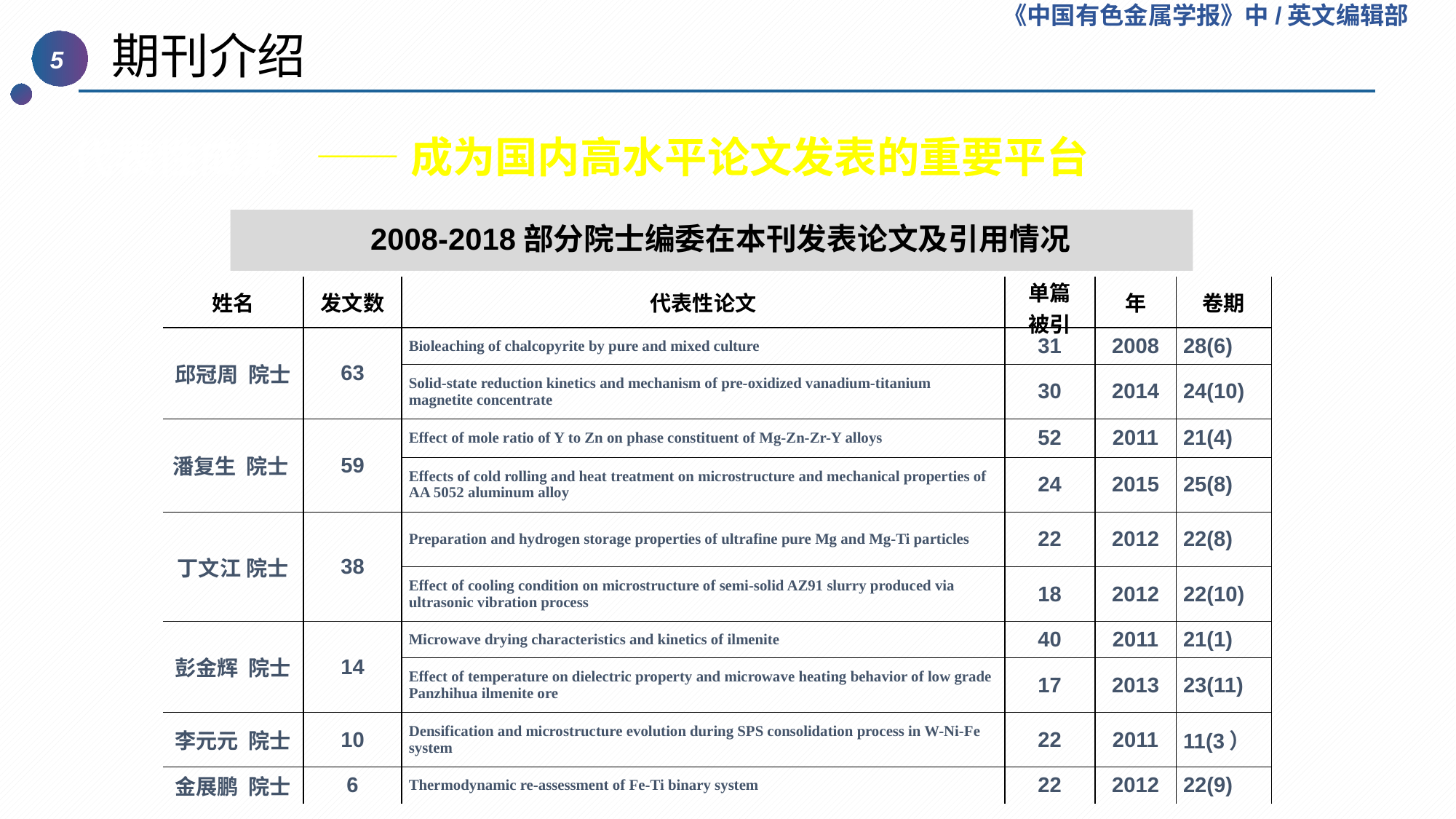

《中国有色金属学报》中/英文编辑部

      期刊介绍

5

代表性成果
——成为国内高水平论文发表的重要平台

2008-2018部分院士编委在本刊发表论文及引用情况

| 姓名 | 发文数 | 代表性论文 | 单篇 被引 | 年 | 卷期 |
| --- | --- | --- | --- | --- | --- |
| 邱冠周 院士 | 63 | Bioleaching of chalcopyrite by pure and mixed culture | 31 | 2008 | 28(6) |
|  |  | Solid-state reduction kinetics and mechanism of pre-oxidized vanadium-titanium magnetite concentrate | 30 | 2014 | 24(10) |
| 潘复生 院士 | 59 | Effect of mole ratio of Y to Zn on phase constituent of Mg-Zn-Zr-Y alloys | 52 | 2011 | 21(4) |
|  |  | Effects of cold rolling and heat treatment on microstructure and mechanical properties of AA 5052 aluminum alloy | 24 | 2015 | 25(8) |
| 丁文江 院士 | 38 | Preparation and hydrogen storage properties of ultrafine pure Mg and Mg-Ti particles | 22 | 2012 | 22(8) |
|  |  | Effect of cooling condition on microstructure of semi-solid AZ91 slurry produced via ultrasonic vibration process | 18 | 2012 | 22(10) |
| 彭金辉 院士 | 14 | Microwave drying characteristics and kinetics of ilmenite | 40 | 2011 | 21(1) |
|  |  | Effect of temperature on dielectric property and microwave heating behavior of low grade Panzhihua ilmenite ore | 17 | 2013 | 23(11) |
| 李元元 院士 | 10 | Densification and microstructure evolution during SPS consolidation process in W-Ni-Fe system | 22 | 2011 | 11(3） |
| 金展鹏 院士 | 6 | Thermodynamic re-assessment of Fe-Ti binary system | 22 | 2012 | 22(9) |